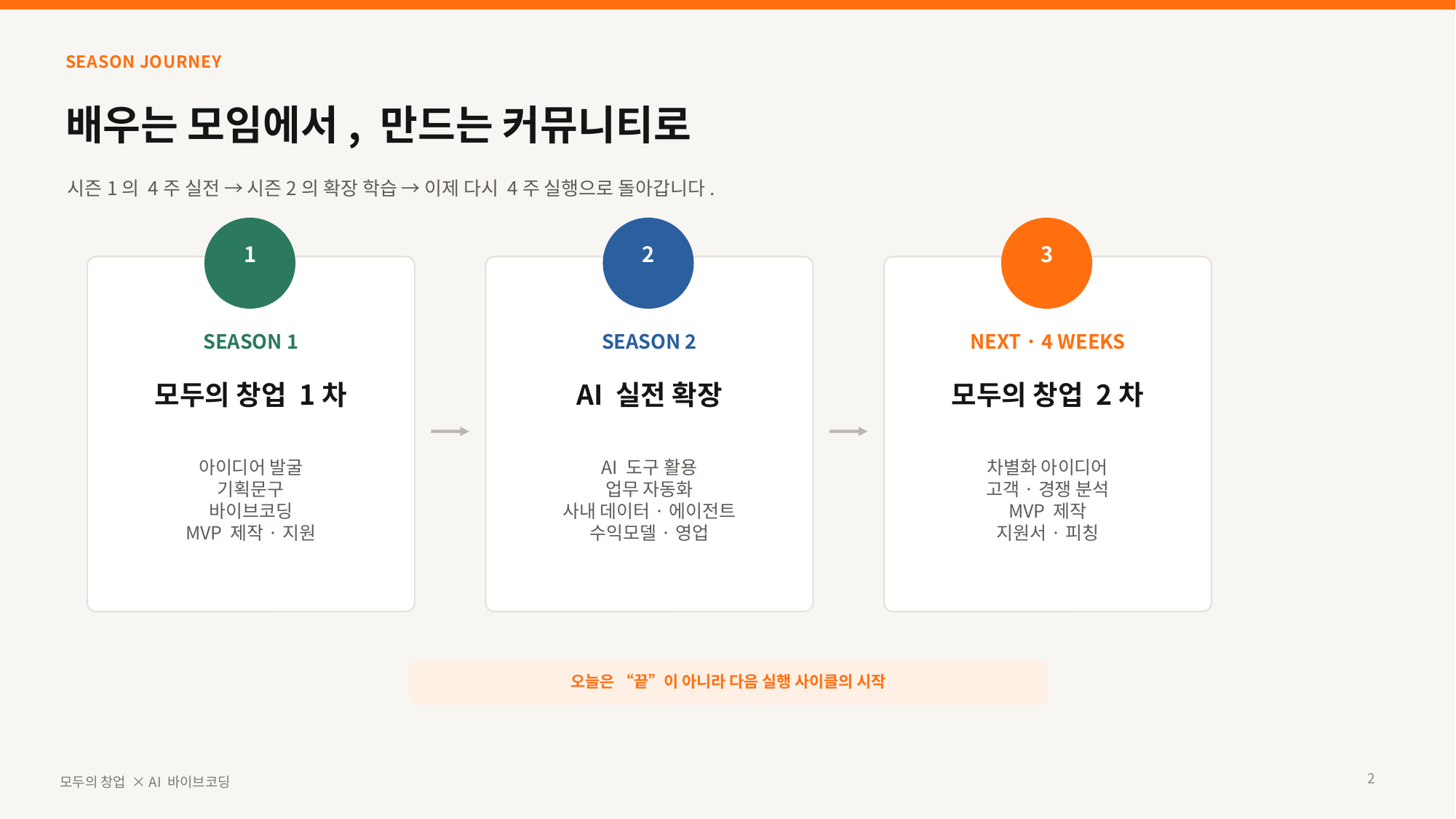

SEASON JOURNEY
배우는 모임에서, 만드는 커뮤니티로
시즌1의 4주 실전 → 시즌2의 확장 학습 → 이제 다시 4주 실행으로 돌아갑니다.

1
2
3

SEASON 1
SEASON 2
NEXT · 4 WEEKS
모두의 창업 1차
AI 실전 확장
모두의 창업 2차

아이디어 발굴
기획문구
바이브코딩
MVP 제작·지원
AI 도구 활용
업무 자동화
사내 데이터·에이전트
수익모델·영업
차별화 아이디어
고객·경쟁 분석
MVP 제작
지원서·피칭

오늘은 “끝”이 아니라 다음 실행 사이클의 시작
2